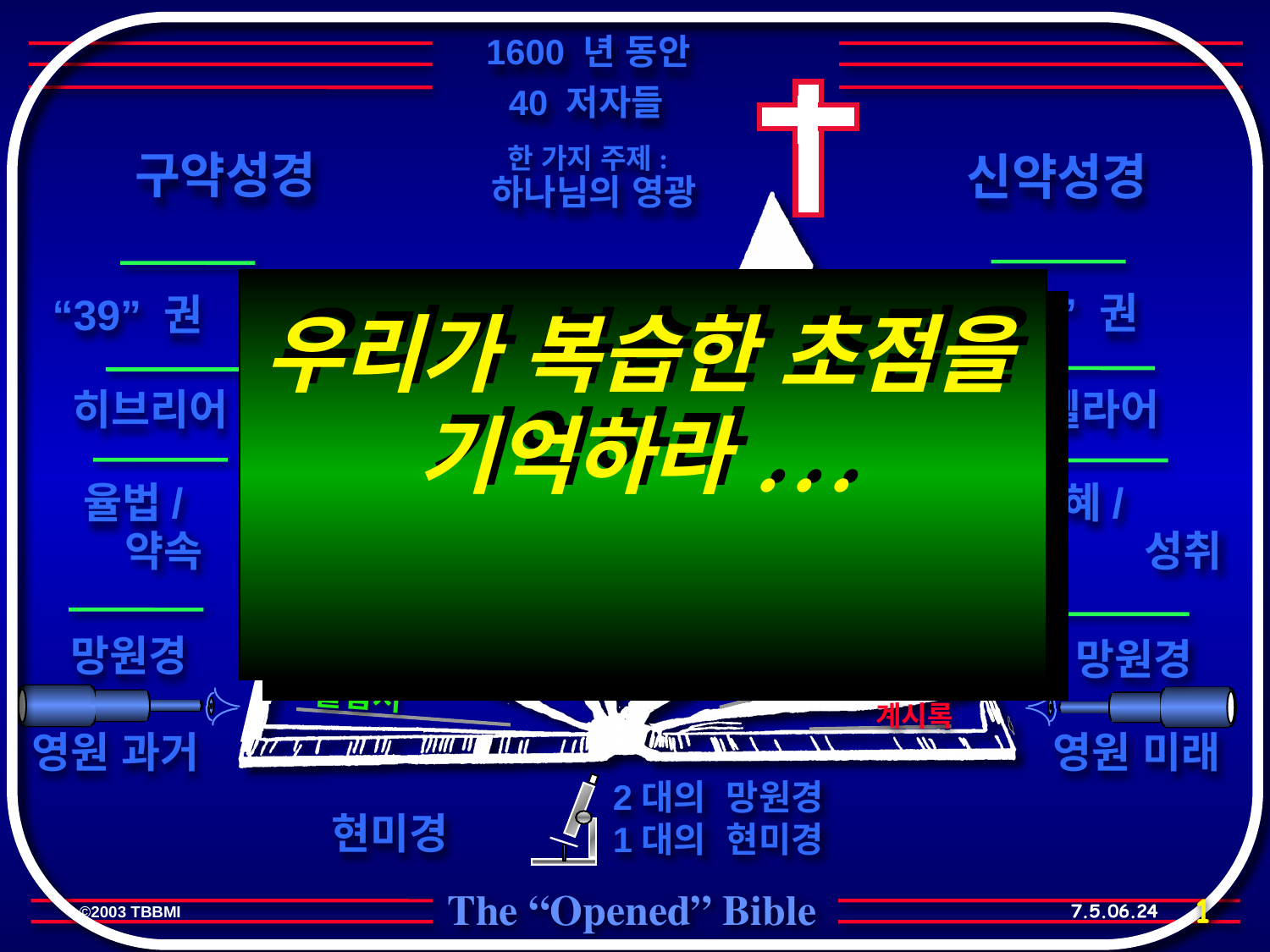

1600 년 동안
40 저자들
한 가지 주제:
하나님의 영광

 구약성경
신약성경

우리가 복습한 초점을 기억하라...
우리가 복습한 초점을 기억하라...

  “27” 권
“39” 권

      복음서
선지서
  사도행전
시가서
역사서
        서신서
율법서
             계시록

히브리어
헬라어

은혜/
율법/
약속
               성취

망원경
망원경

영원 과거
영원 미래

2대의  망원경
1대의  현미경
현미경
1
24